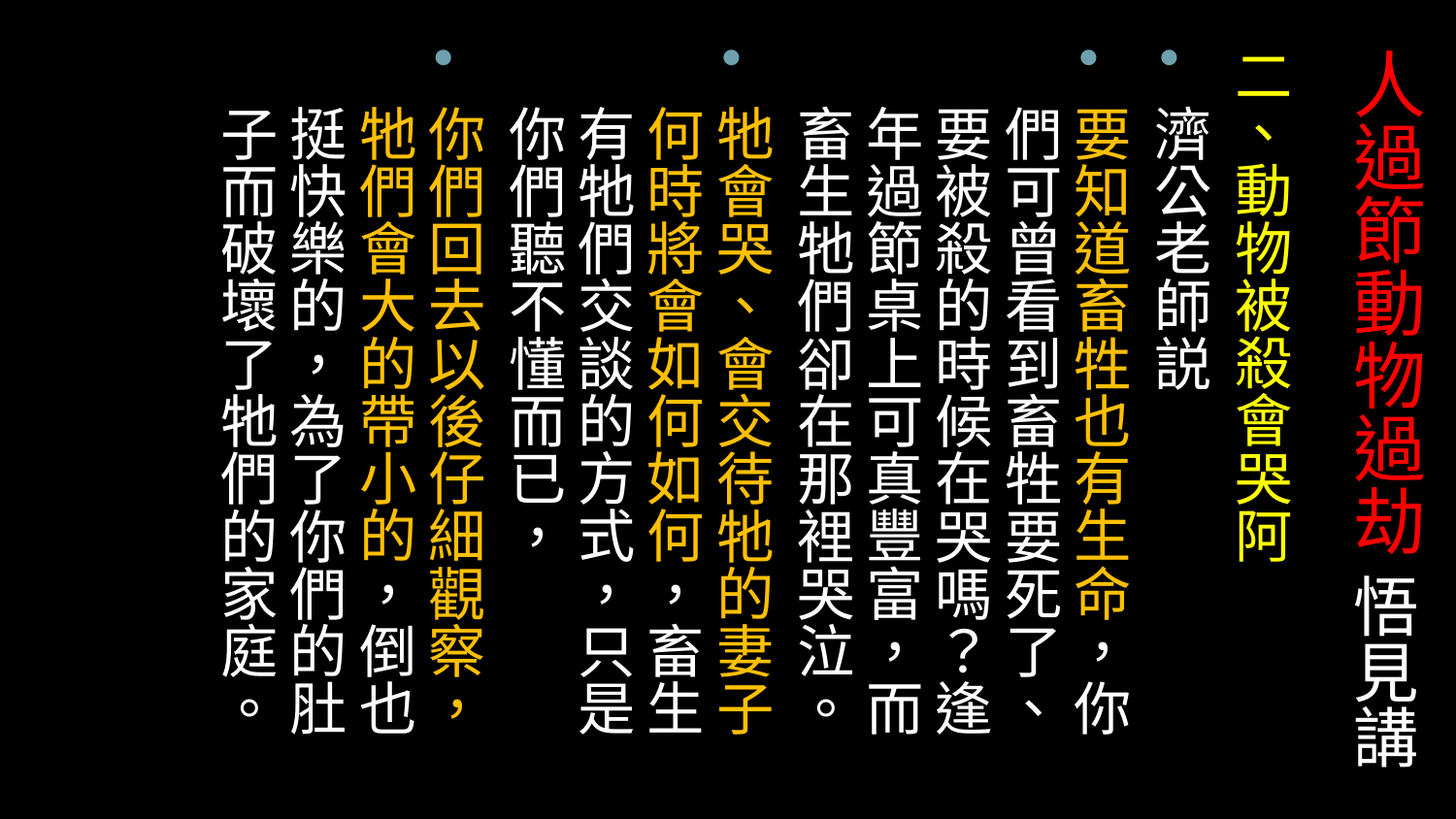

# 人過節動物過劫 悟見講
二、動物被殺會哭阿
濟公老師説
要知道畜牲也有生命，你們可曾看到畜牲要死了、要被殺的時候在哭嗎？逢年過節桌上可真豐富，而畜生牠們卻在那裡哭泣。
牠會哭、會交待牠的妻子何時將會如何如何，畜生有牠們交談的方式，只是你們聽不懂而已，
你們回去以後仔細觀察，牠們會大的帶小的，倒也挺快樂的，為了你們的肚子而破壞了牠們的家庭。